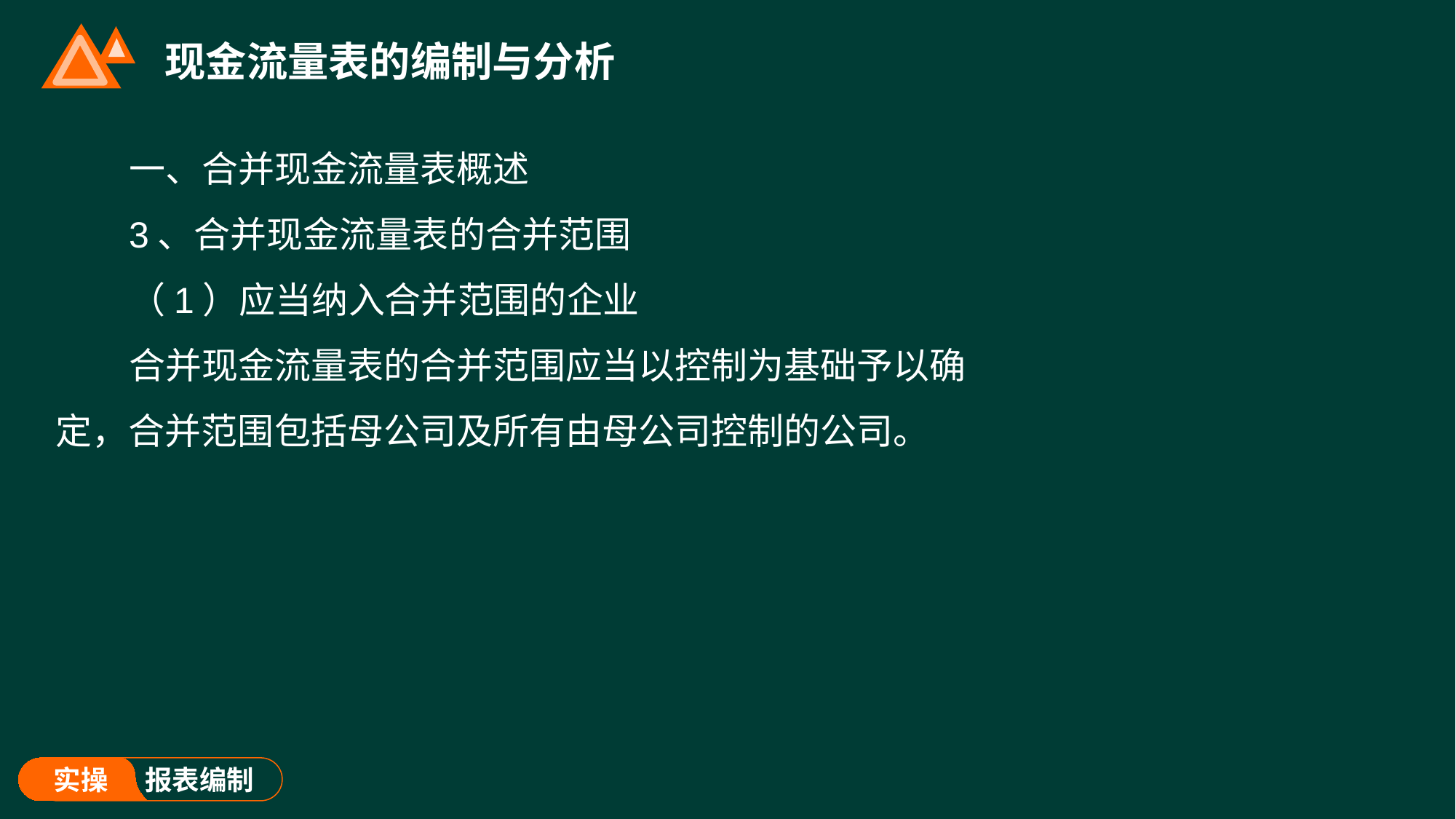

# 现金流量表的编制与分析
一、合并现金流量表概述
3、合并现金流量表的合并范围
（1）应当纳入合并范围的企业
合并现金流量表的合并范围应当以控制为基础予以确定，合并范围包括母公司及所有由母公司控制的公司。